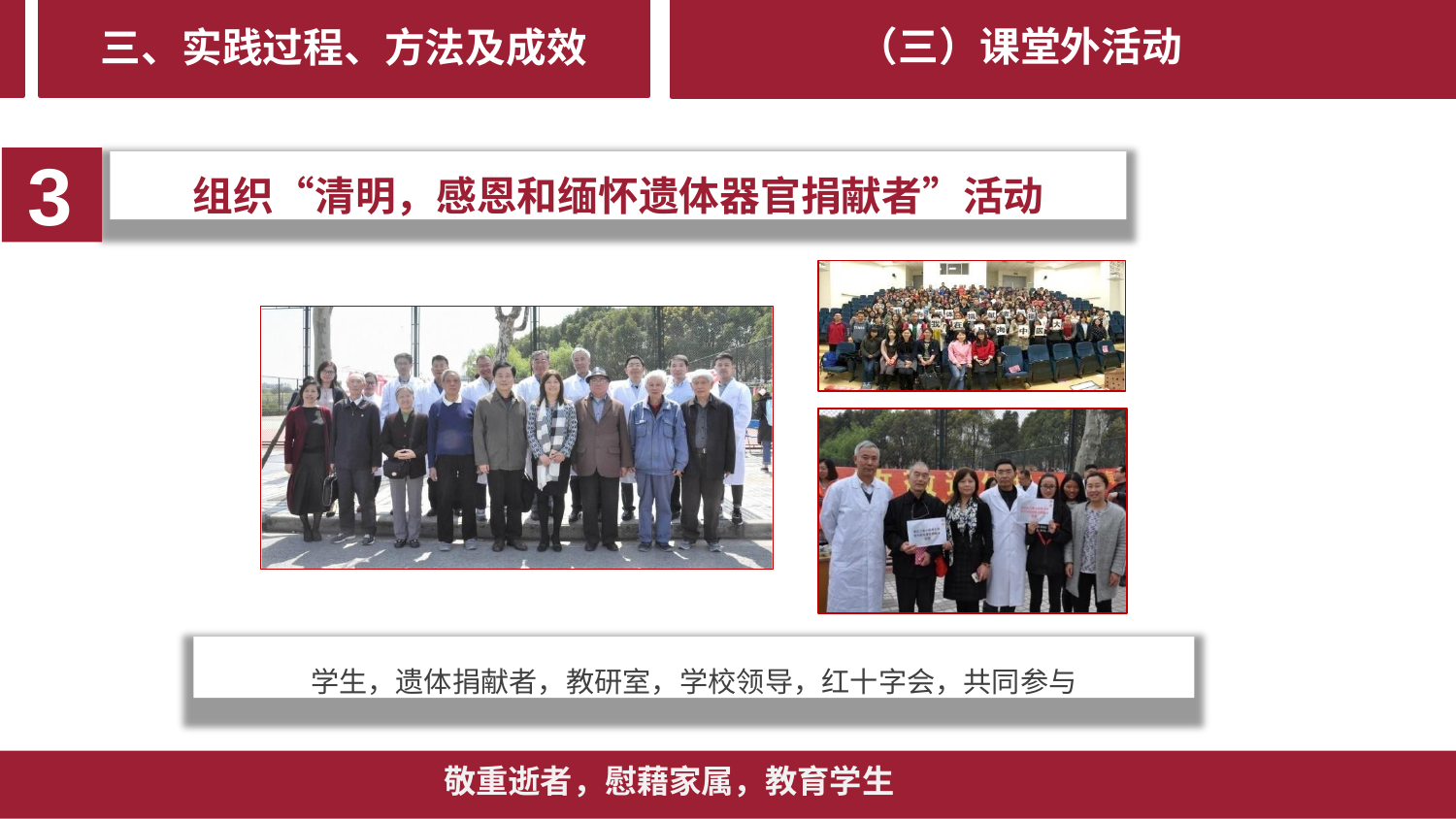

# （三）课堂外活动
三、实践过程、方法及成效
3

组织“清明，感恩和缅怀遗体器官捐献者”活动

学生，遗体捐献者，教研室，学校领导，红十字会，共同参与

敬重逝者，慰藉家属，教育学生